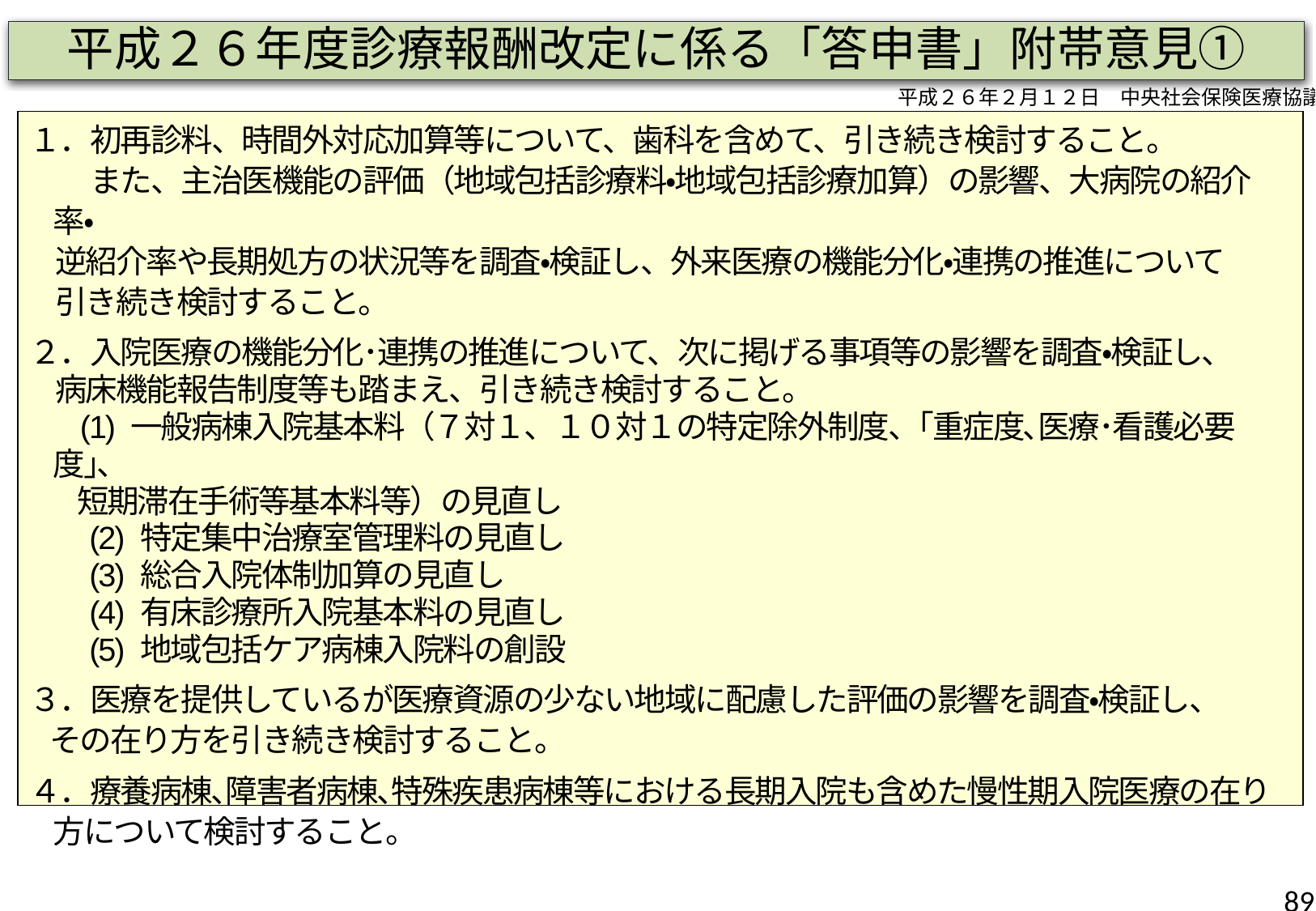

# 平成２６年度診療報酬改定に係る「答申書」附帯意見①
平成２６年２月１２日　中央社会保険医療協議会
１．初再診料、時間外対応加算等について、歯科を含めて、引き続き検討すること。
　　また、主治医機能の評価（地域包括診療料・地域包括診療加算）の影響、大病院の紹介率・
   逆紹介率や長期処方の状況等を調査・検証し、外来医療の機能分化・連携の推進について
   引き続き検討すること。
２．入院医療の機能分化･連携の推進について、次に掲げる事項等の影響を調査・検証し、
   病床機能報告制度等も踏まえ、引き続き検討すること。
　  (1) 一般病棟入院基本料（７対１、１０対１の特定除外制度、｢重症度､医療･看護必要度｣､
       短期滞在手術等基本料等）の見直し
  　(2) 特定集中治療室管理料の見直し
  　(3) 総合入院体制加算の見直し
  　(4) 有床診療所入院基本料の見直し
  　(5) 地域包括ケア病棟入院料の創設
３．医療を提供しているが医療資源の少ない地域に配慮した評価の影響を調査・検証し、
  その在り方を引き続き検討すること。
４．療養病棟､障害者病棟､特殊疾患病棟等における長期入院も含めた慢性期入院医療の在り方について検討すること。

89